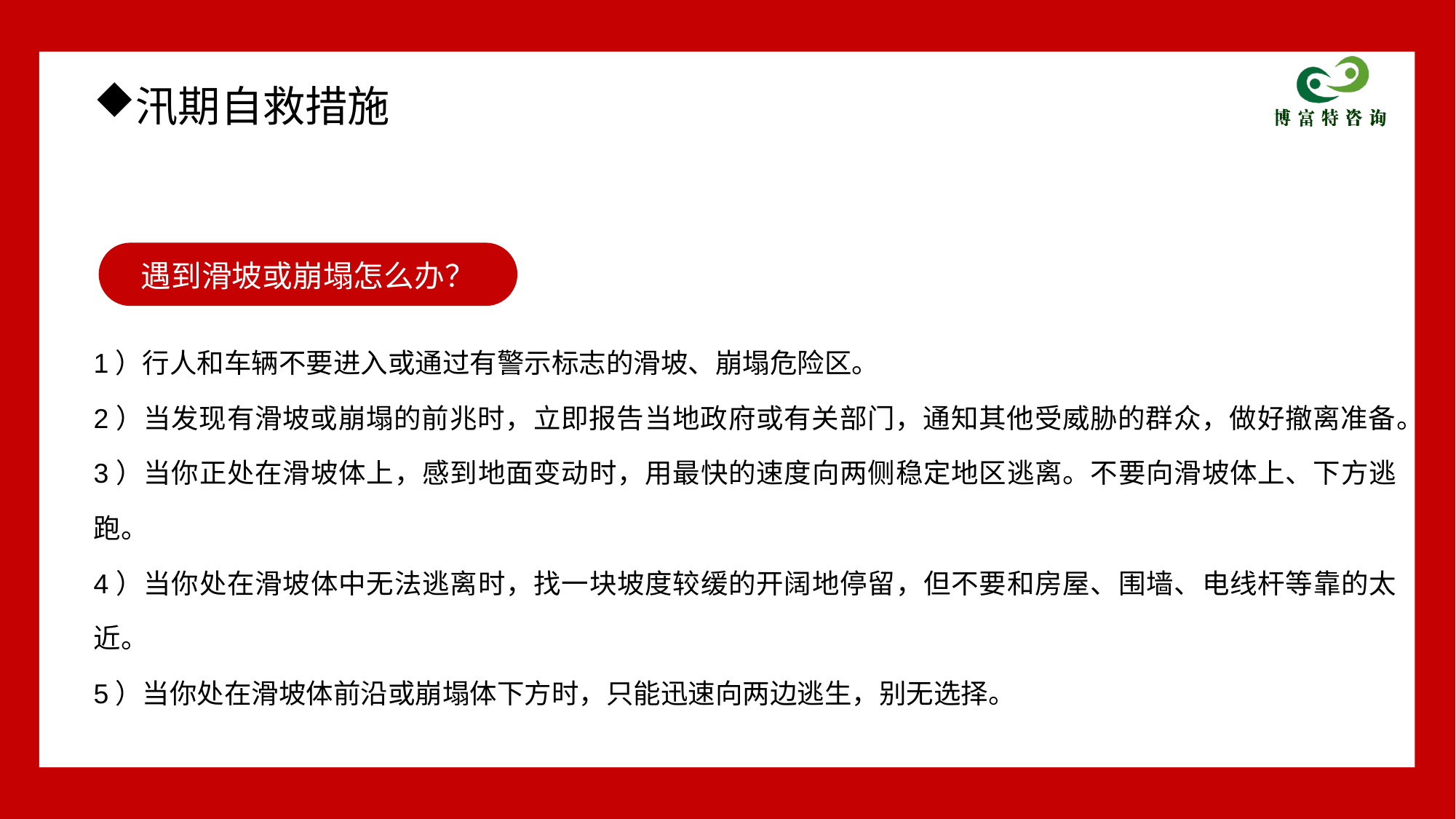

汛期自救措施
遇到滑坡或崩塌怎么办？
1）行人和车辆不要进入或通过有警示标志的滑坡、崩塌危险区。
2）当发现有滑坡或崩塌的前兆时，立即报告当地政府或有关部门，通知其他受威胁的群众，做好撤离准备。
3）当你正处在滑坡体上，感到地面变动时，用最快的速度向两侧稳定地区逃离。不要向滑坡体上、下方逃跑。
4）当你处在滑坡体中无法逃离时，找一块坡度较缓的开阔地停留，但不要和房屋、围墙、电线杆等靠的太近。
5）当你处在滑坡体前沿或崩塌体下方时，只能迅速向两边逃生，别无选择。